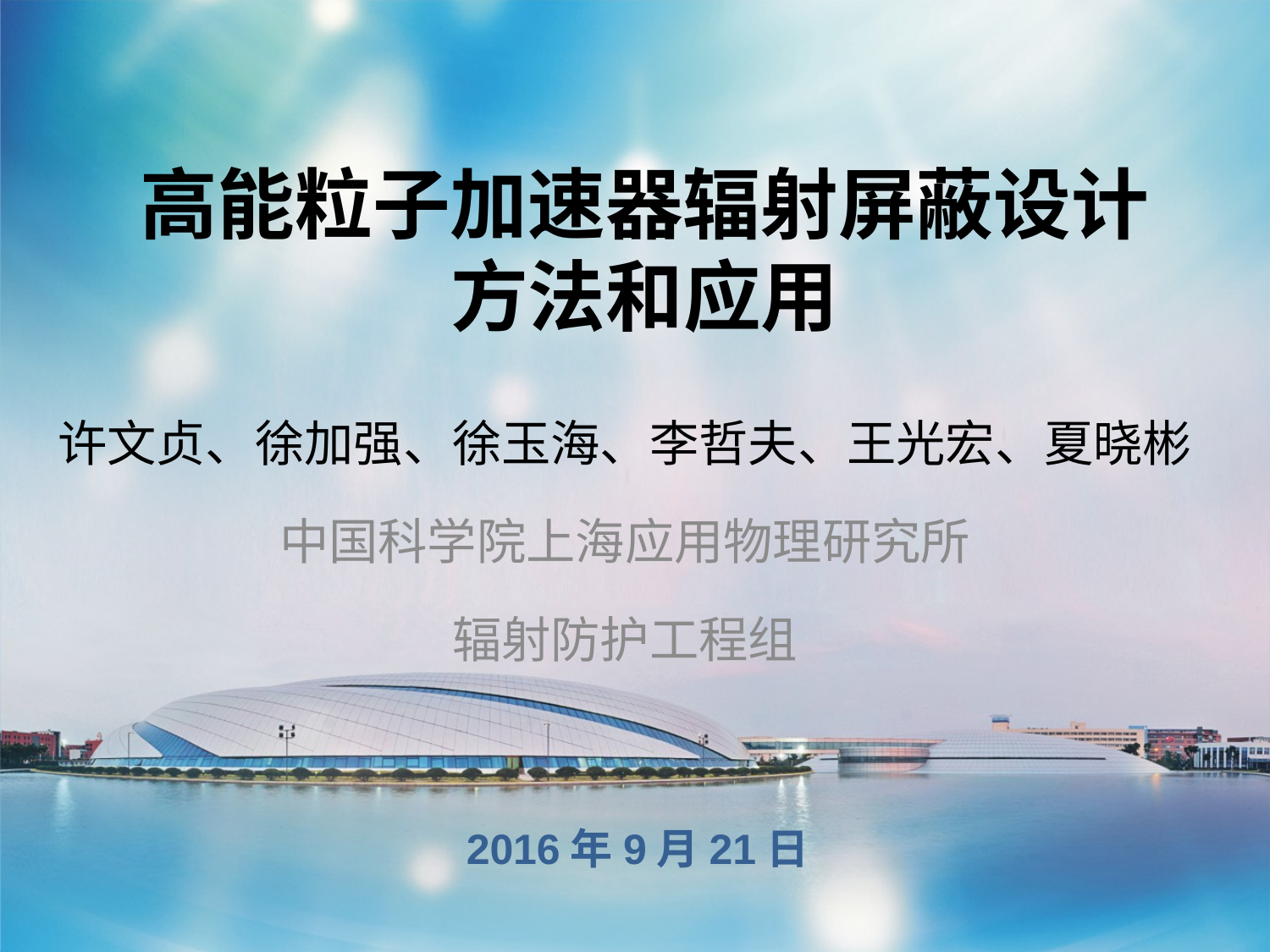

# 高能粒子加速器辐射屏蔽设计方法和应用
许文贞、徐加强、徐玉海、李哲夫、王光宏、夏晓彬
中国科学院上海应用物理研究所
辐射防护工程组
2016年9月21日